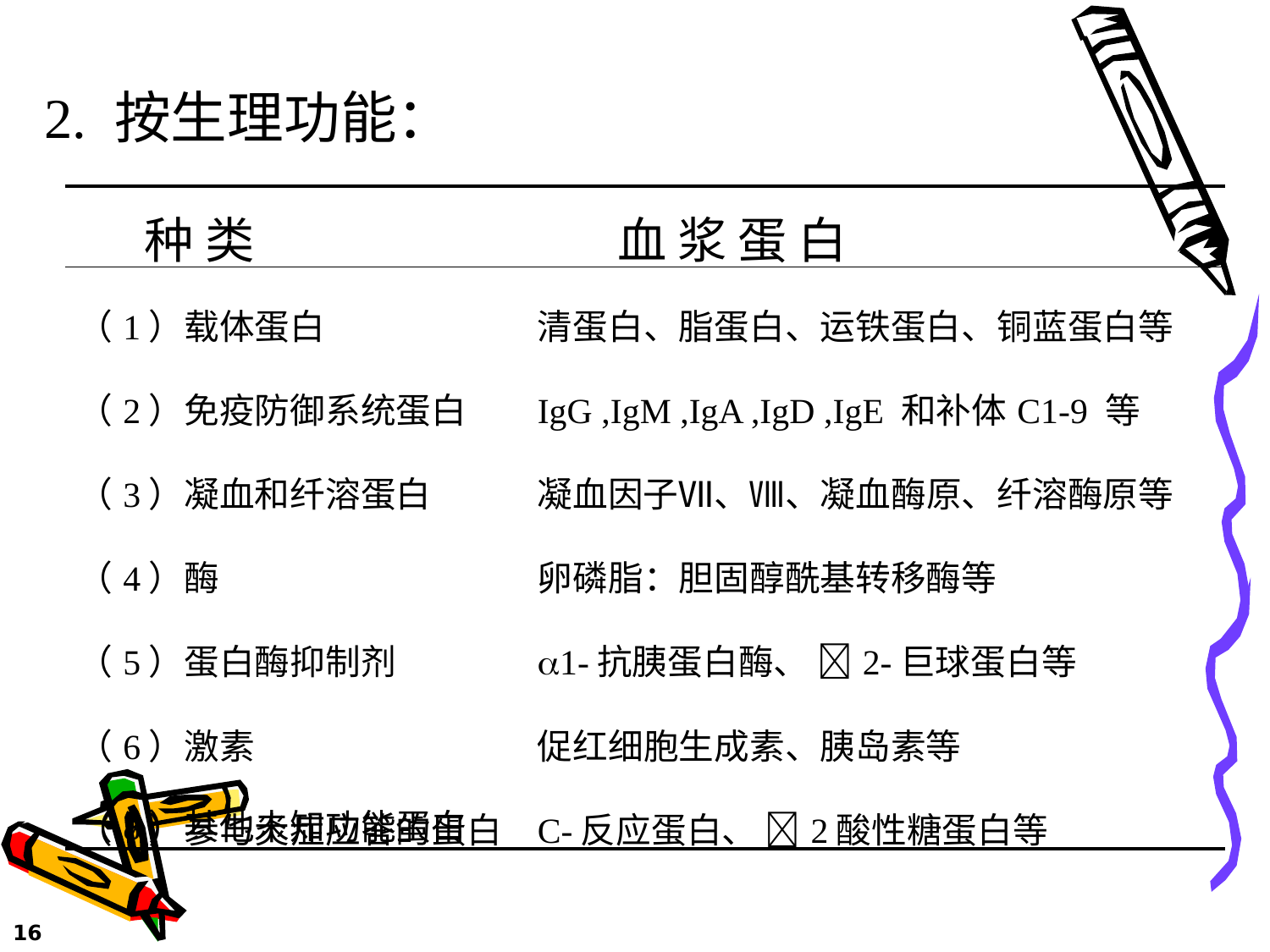

2. 按生理功能：
| 种 类 | 血 浆 蛋 白 |
| --- | --- |
| （1）载体蛋白 （2）免疫防御系统蛋白 （3）凝血和纤溶蛋白 （4）酶 （5）蛋白酶抑制剂 （6）激素 （7）参与炎症应答的蛋白 | 清蛋白、脂蛋白、运铁蛋白、铜蓝蛋白等 IgG ,IgM ,IgA ,IgD ,IgE 和补体C1-9 等 凝血因子Ⅶ、Ⅷ、凝血酶原、纤溶酶原等 卵磷脂：胆固醇酰基转移酶等 α1-抗胰蛋白酶、 α2-巨球蛋白等 促红细胞生成素、胰岛素等 C-反应蛋白、 α2酸性糖蛋白等 |
| （8）其他未知功能蛋白 |  |
16